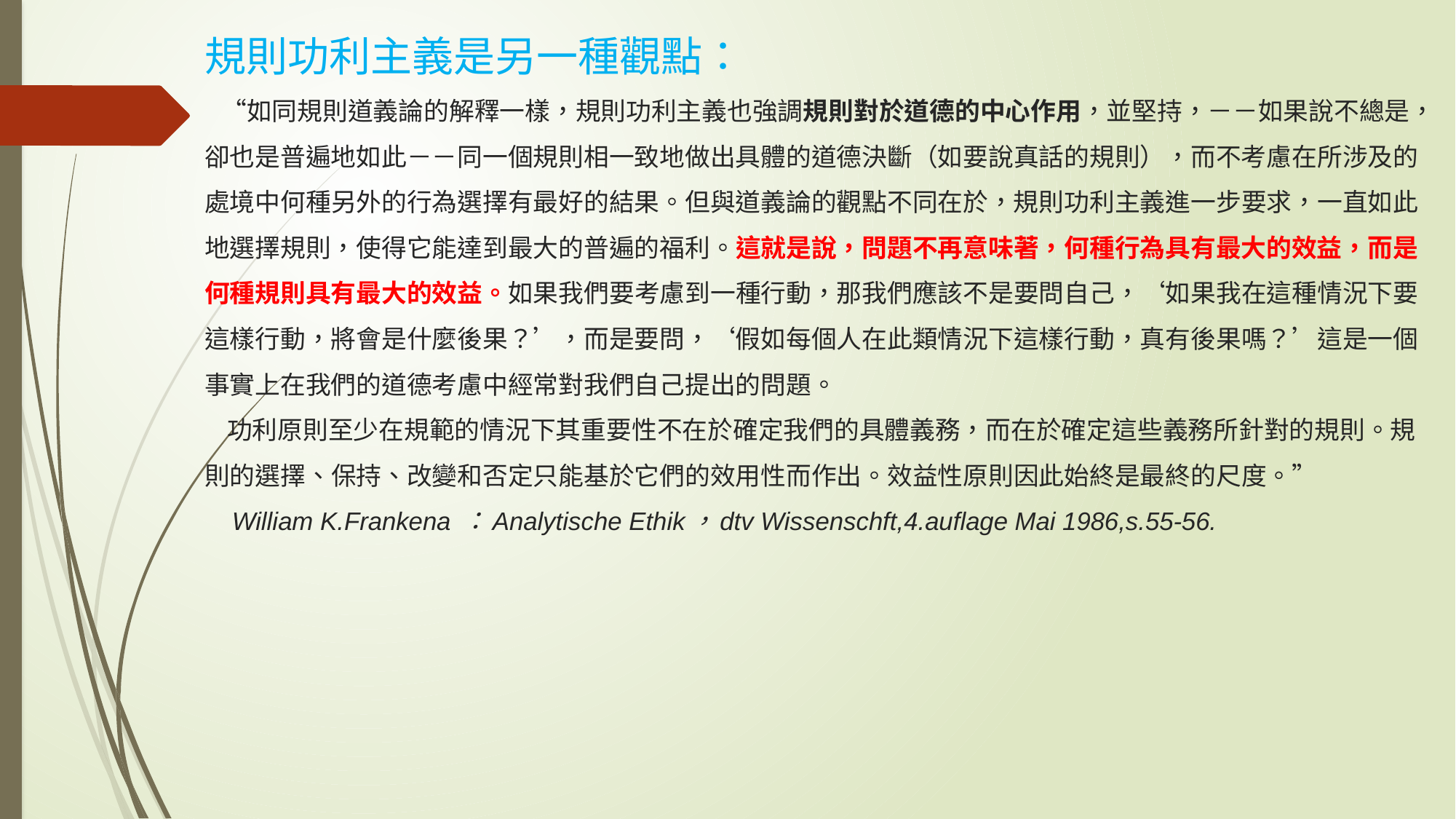

# 規則功利主義是另一種觀點： “如同規則道義論的解釋一樣，規則功利主義也強調規則對於道德的中心作用，並堅持，－－如果說不總是，卻也是普遍地如此－－同一個規則相一致地做出具體的道德決斷（如要說真話的規則），而不考慮在所涉及的處境中何種另外的行為選擇有最好的結果。但與道義論的觀點不同在於，規則功利主義進一步要求，一直如此地選擇規則，使得它能達到最大的普遍的福利。這就是說，問題不再意味著，何種行為具有最大的效益，而是何種規則具有最大的效益。如果我們要考慮到一種行動，那我們應該不是要問自己，‘如果我在這種情況下要這樣行動，將會是什麼後果？’，而是要問，‘假如每個人在此類情況下這樣行動，真有後果嗎？’這是一個事實上在我們的道德考慮中經常對我們自己提出的問題。 功利原則至少在規範的情況下其重要性不在於確定我們的具體義務，而在於確定這些義務所針對的規則。規則的選擇、保持、改變和否定只能基於它們的效用性而作出。效益性原則因此始終是最終的尺度。” William K.Frankena ：Analytische Ethik，dtv Wissenschft,4.auflage Mai 1986,s.55-56.